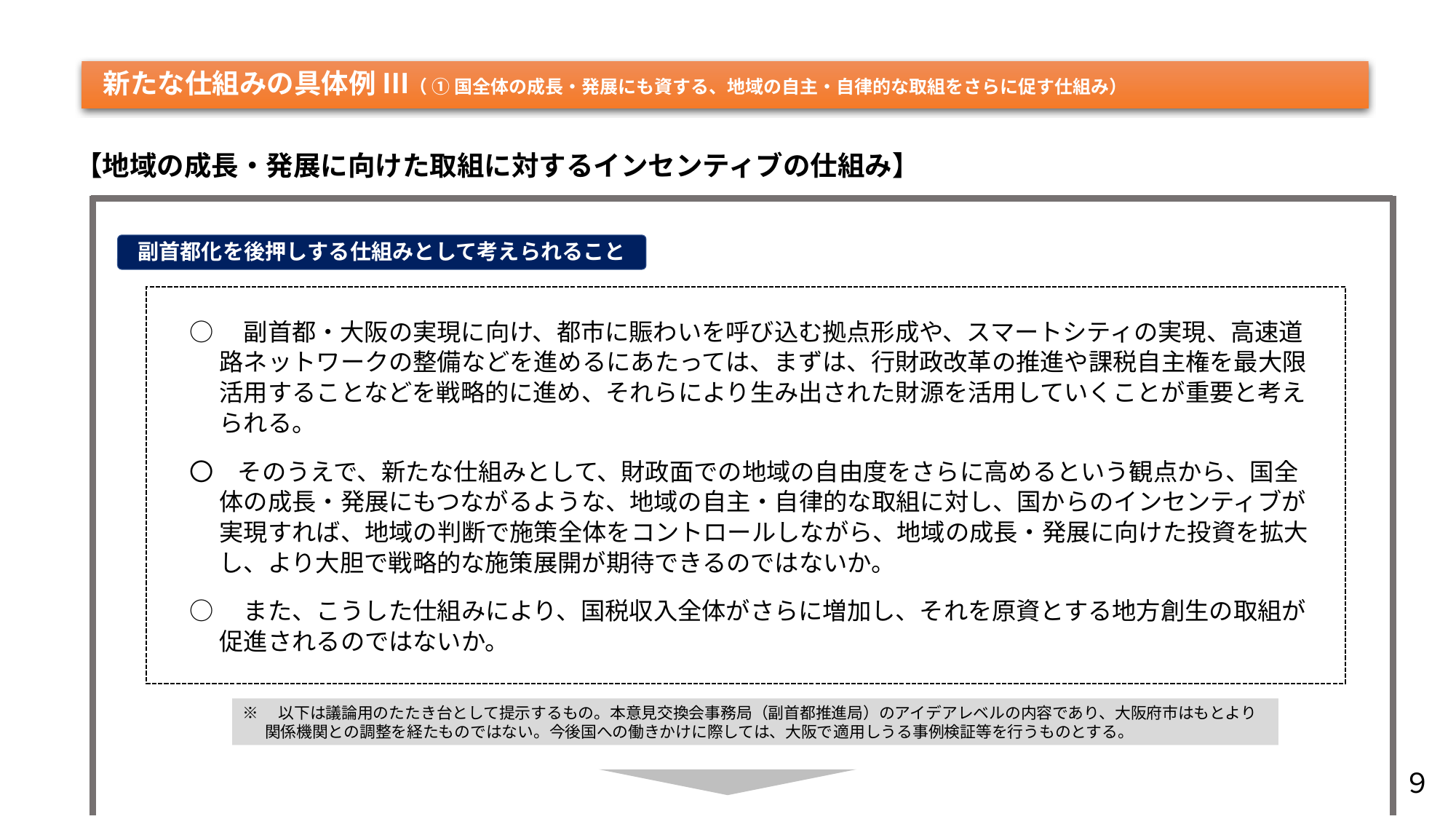

新たな仕組みの具体例 Ⅲ（ ① 国全体の成長・発展にも資する、地域の自主・自律的な取組をさらに促す仕組み）
【地域の成長・発展に向けた取組に対するインセンティブの仕組み】
副首都化を後押しする仕組みとして考えられること
○　副首都・大阪の実現に向け、都市に賑わいを呼び込む拠点形成や、スマートシティの実現、高速道路ネットワークの整備などを進めるにあたっては、まずは、行財政改革の推進や課税自主権を最大限活用することなどを戦略的に進め、それらにより生み出された財源を活用していくことが重要と考えられる。
〇　そのうえで、新たな仕組みとして、財政面での地域の自由度をさらに高めるという観点から、国全体の成長・発展にもつながるような、地域の自主・自律的な取組に対し、国からのインセンティブが実現すれば、地域の判断で施策全体をコントロールしながら、地域の成長・発展に向けた投資を拡大し、より大胆で戦略的な施策展開が期待できるのではないか。
○　また、こうした仕組みにより、国税収入全体がさらに増加し、それを原資とする地方創生の取組が促進されるのではないか。
※　以下は議論用のたたき台として提示するもの。本意見交換会事務局（副首都推進局）のアイデアレベルの内容であり、大阪府市はもとより関係機関との調整を経たものではない。今後国への働きかけに際しては、大阪で適用しうる事例検証等を行うものとする。
９